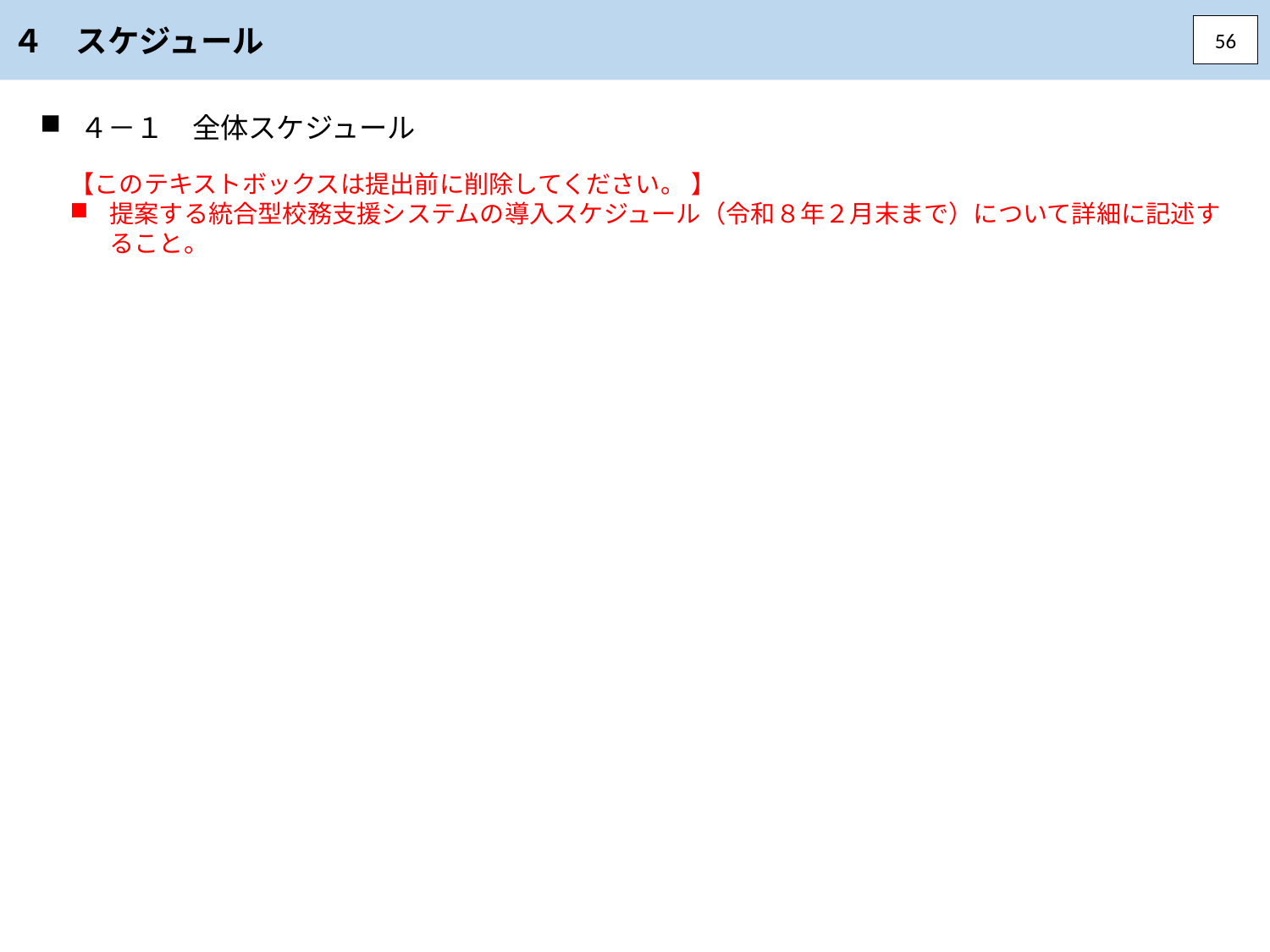

４　スケジュール
56
４－１　全体スケジュール
【このテキストボックスは提出前に削除してください。 】
提案する統合型校務支援システムの導入スケジュール（令和８年２月末まで）について詳細に記述すること。